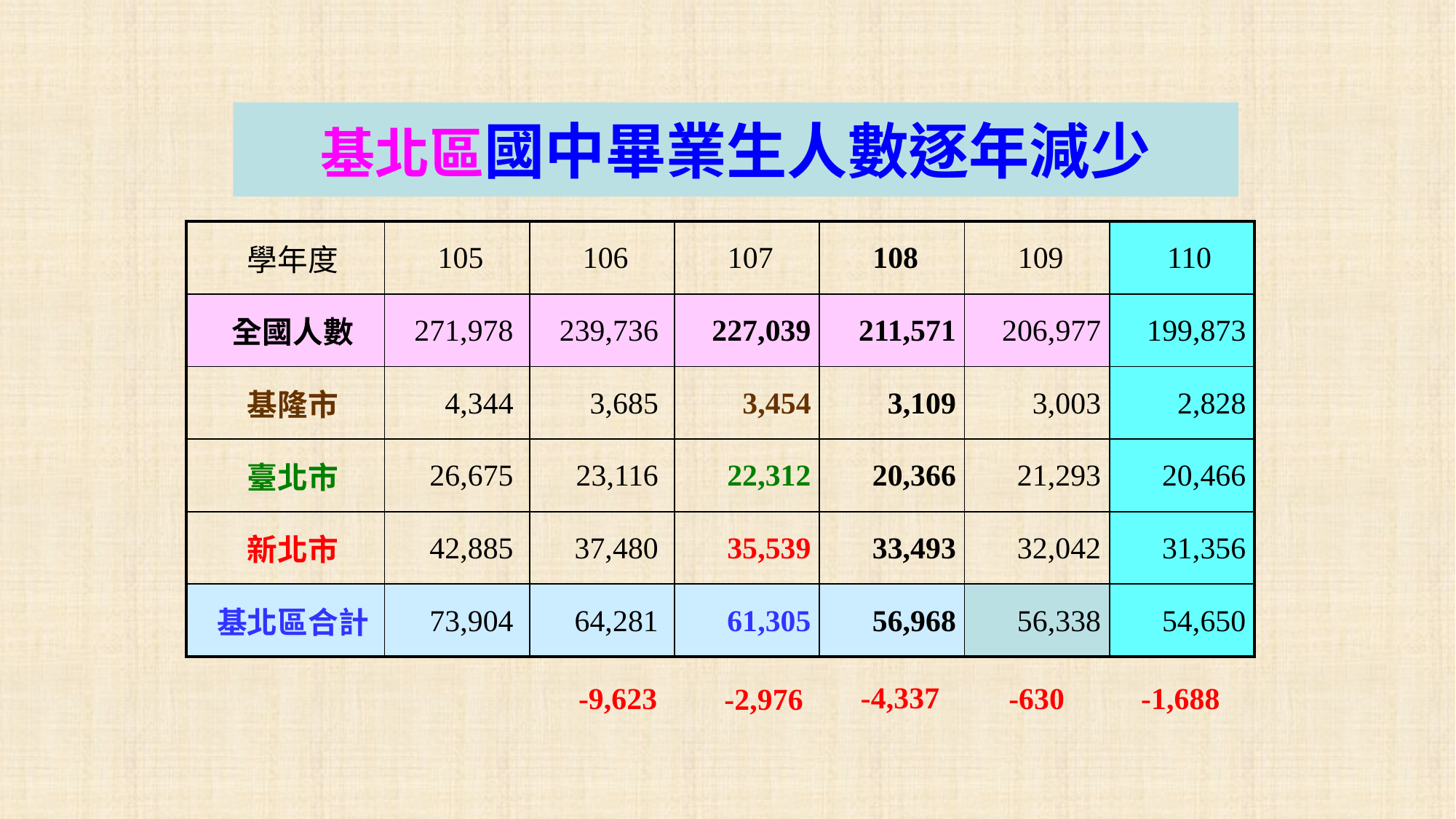

基北區國中畢業生人數逐年減少
| 學年度 | 105 | 106 | 107 | 108 | 109 | 110 |
| --- | --- | --- | --- | --- | --- | --- |
| 全國人數 | 271,978 | 239,736 | 227,039 | 211,571 | 206,977 | 199,873 |
| 基隆市 | 4,344 | 3,685 | 3,454 | 3,109 | 3,003 | 2,828 |
| 臺北市 | 26,675 | 23,116 | 22,312 | 20,366 | 21,293 | 20,466 |
| 新北市 | 42,885 | 37,480 | 35,539 | 33,493 | 32,042 | 31,356 |
| 基北區合計 | 73,904 | 64,281 | 61,305 | 56,968 | 56,338 | 54,650 |
-4,337
-9,623
-630
-1,688
-2,976